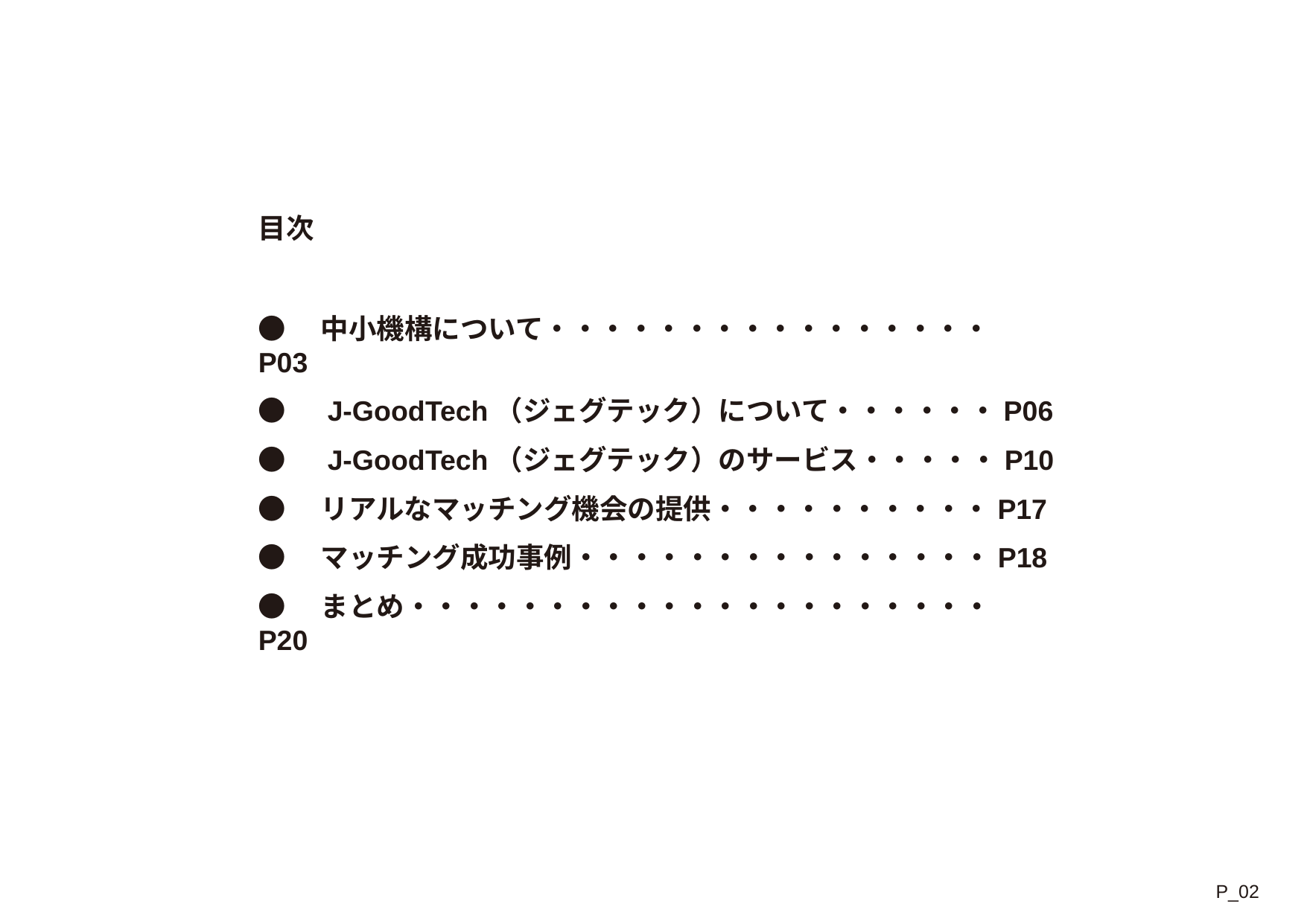

目次

●　中小機構について・・・・・・・・・・・・・・・・P03
●　J-GoodTech（ジェグテック）について・・・・・・P06
●　J-GoodTech（ジェグテック）のサービス・・・・・P10
●　リアルなマッチング機会の提供・・・・・・・・・・P17
●　マッチング成功事例・・・・・・・・・・・・・・・P18
●　まとめ・・・・・・・・・・・・・・・・・・・・・P20
P_02